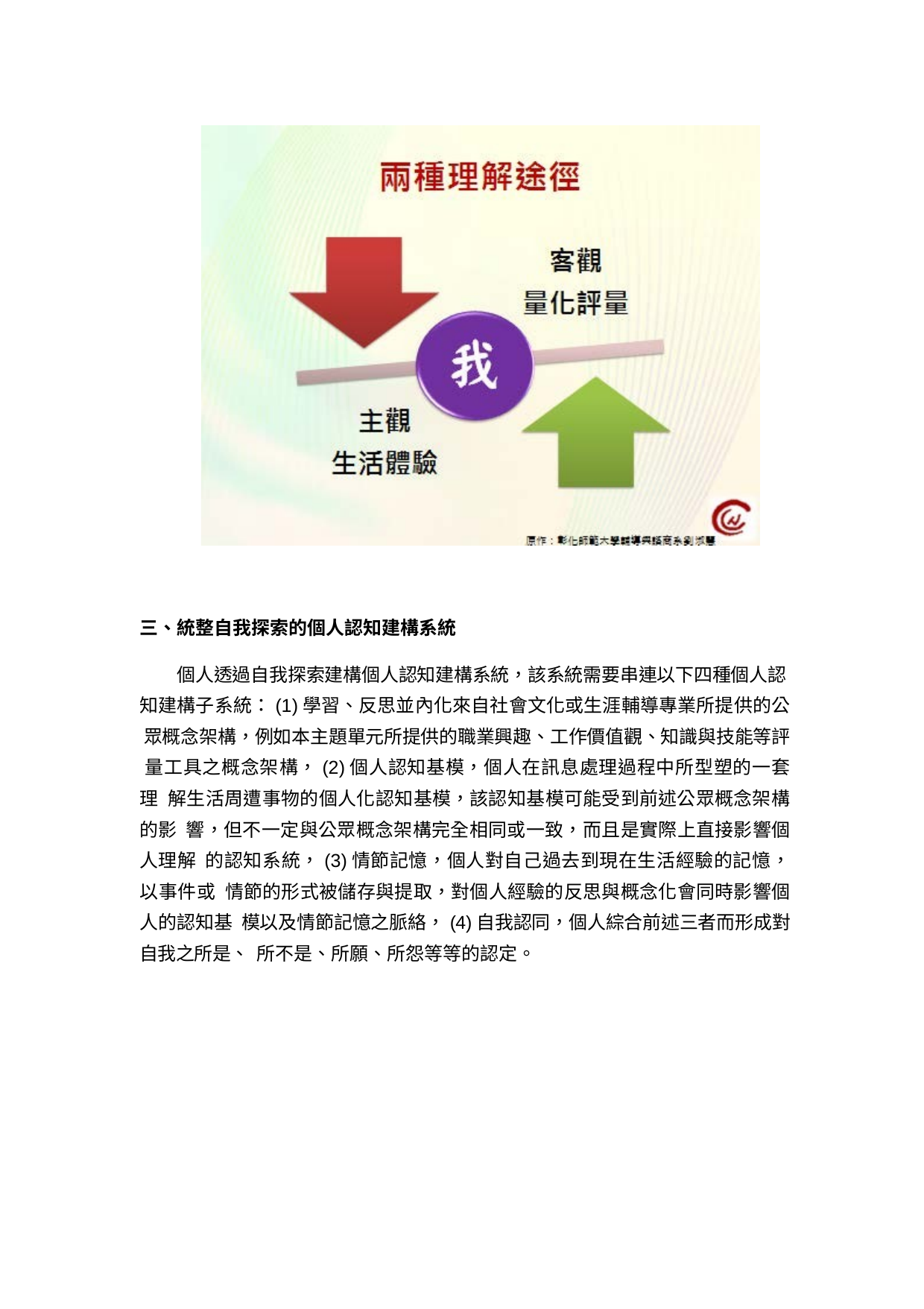

三、統整自我探索的個人認知建構系統
個人透過自我探索建構個人認知建構系統，該系統需要串連以下四種個人認  知建構子系統：(1)學習、反思並內化來自社會文化或生涯輔導專業所提供的公  眾概念架構，例如本主題單元所提供的職業興趣、工作價值觀、知識與技能等評  量工具之概念架構，(2)個人認知基模，個人在訊息處理過程中所型塑的一套理  解生活周遭事物的個人化認知基模，該認知基模可能受到前述公眾概念架構的影  響，但不一定與公眾概念架構完全相同或一致，而且是實際上直接影響個人理解  的認知系統，(3)情節記憶，個人對自己過去到現在生活經驗的記憶，以事件或  情節的形式被儲存與提取，對個人經驗的反思與概念化會同時影響個人的認知基  模以及情節記憶之脈絡，(4)自我認同，個人綜合前述三者而形成對自我之所是、  所不是、所願、所怨等等的認定。